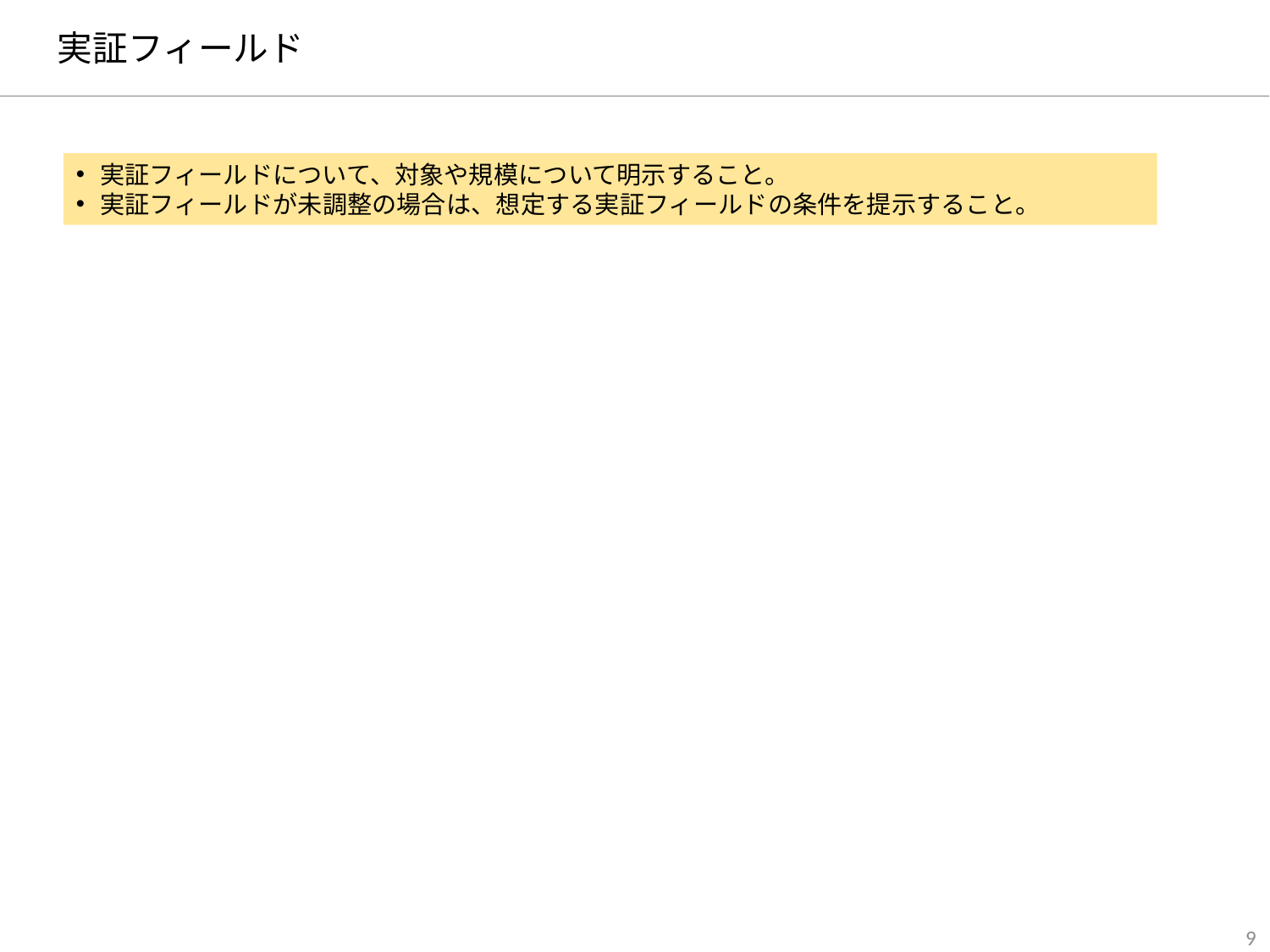

# 実証フィールド
実証フィールドについて、対象や規模について明示すること。
実証フィールドが未調整の場合は、想定する実証フィールドの条件を提示すること。
9